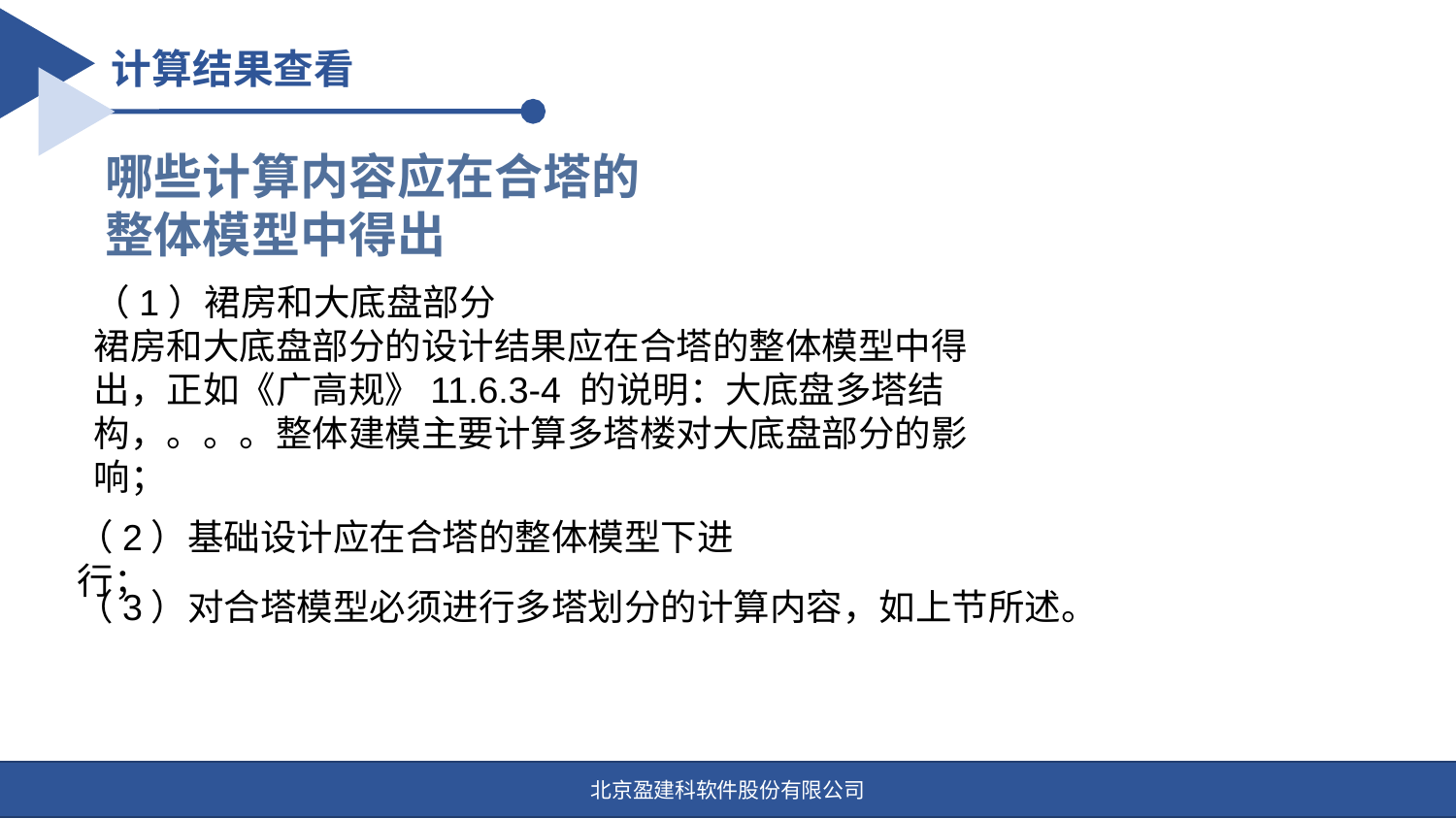

计算结果查看

哪些计算内容应在合塔的整体模型中得出
（1）裙房和大底盘部分
裙房和大底盘部分的设计结果应在合塔的整体模型中得出，正如《广高规》11.6.3‐4 的说明：大底盘多塔结构，。。。整体建模主要计算多塔楼对大底盘部分的影响；
（2）基础设计应在合塔的整体模型下进行；
（3）对合塔模型必须进行多塔划分的计算内容，如上节所述。